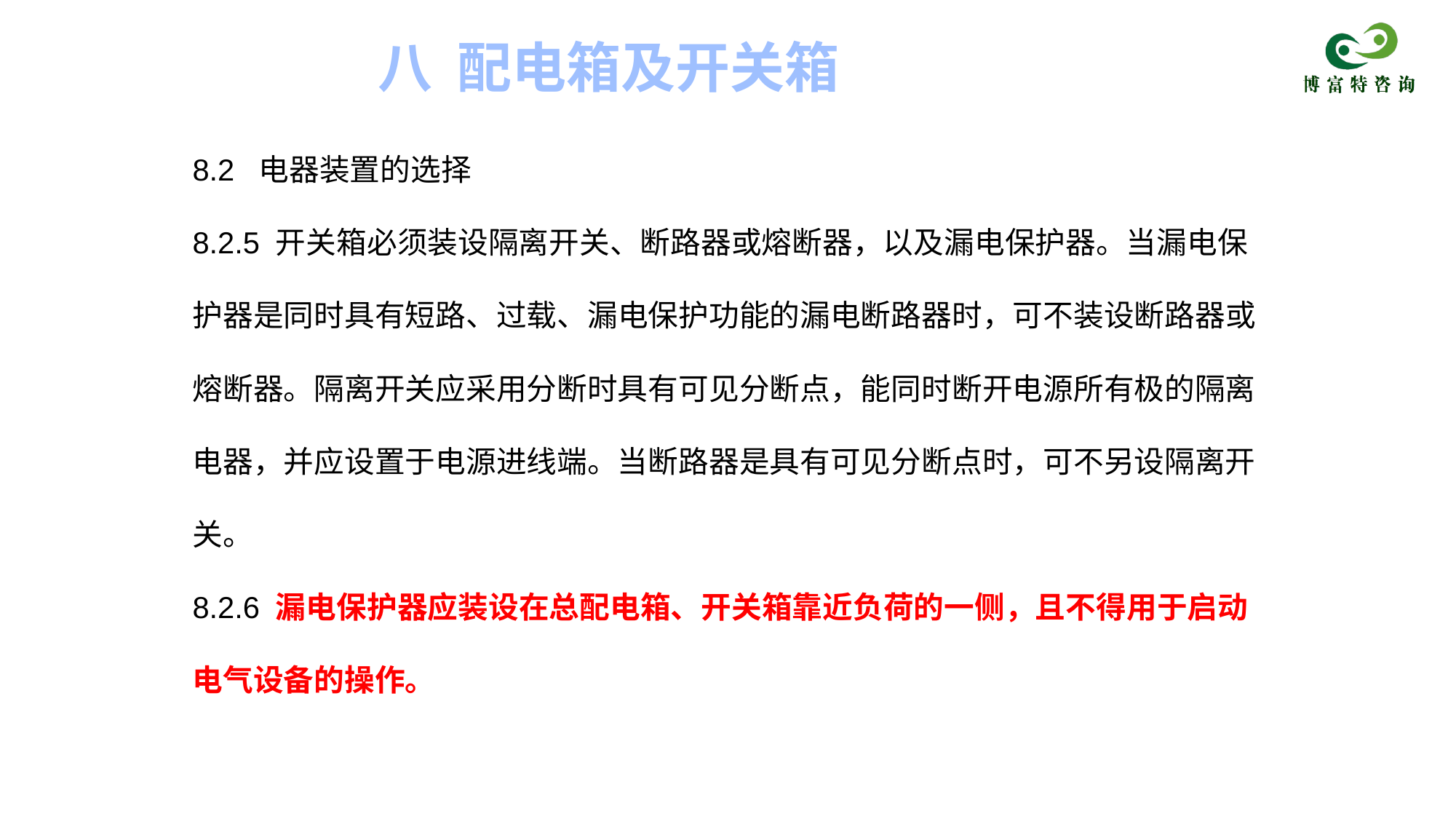

八  配电箱及开关箱
8.2  电器装置的选择
8.2.5 开关箱必须装设隔离开关、断路器或熔断器，以及漏电保护器。当漏电保护器是同时具有短路、过载、漏电保护功能的漏电断路器时，可不装设断路器或熔断器。隔离开关应采用分断时具有可见分断点，能同时断开电源所有极的隔离电器，并应设置于电源进线端。当断路器是具有可见分断点时，可不另设隔离开关。
8.2.6 漏电保护器应装设在总配电箱、开关箱靠近负荷的一侧，且不得用于启动电气设备的操作。